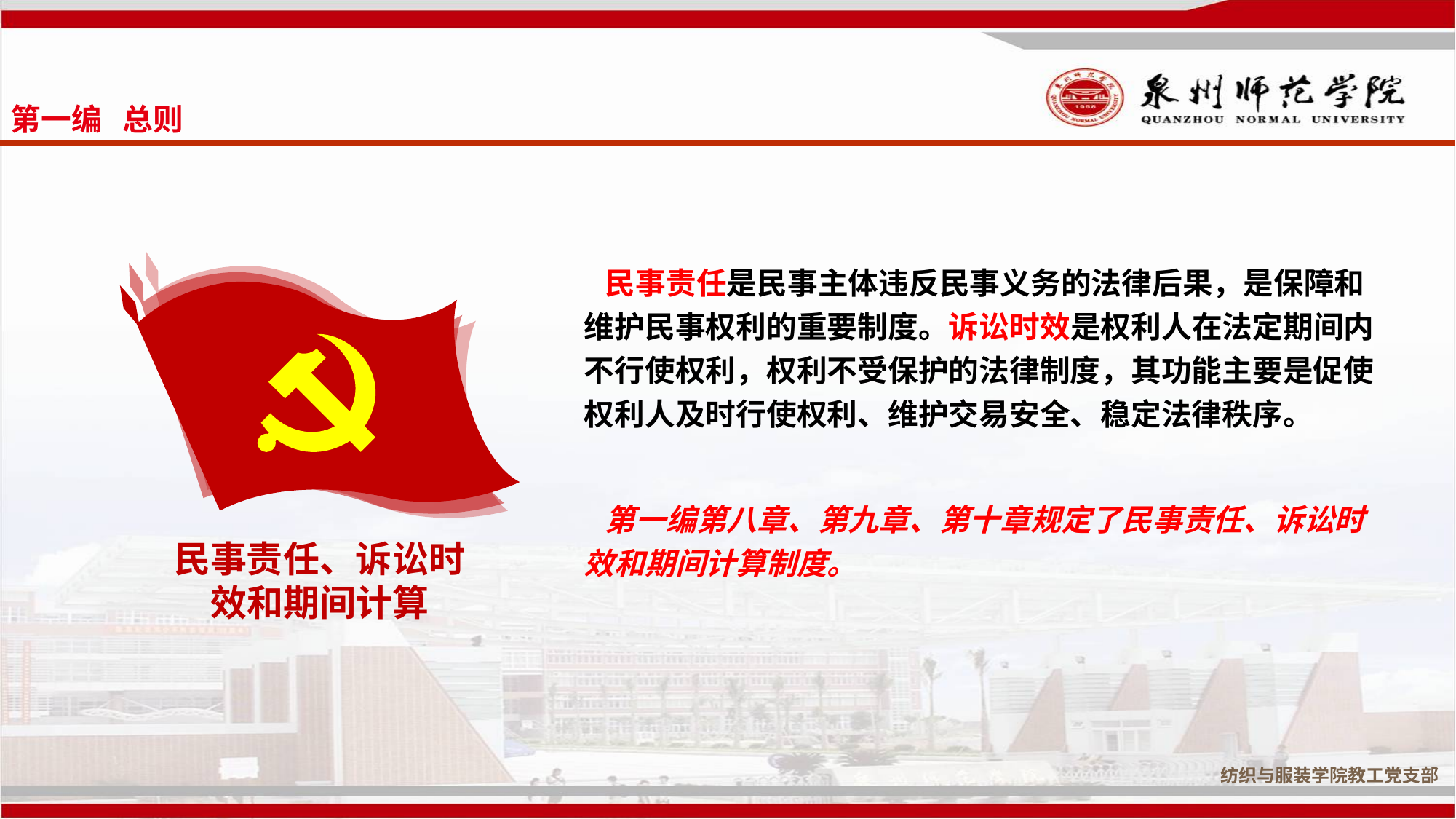

第一编   总则
  民事责任是民事主体违反民事义务的法律后果，是保障和维护民事权利的重要制度。诉讼时效是权利人在法定期间内不行使权利，权利不受保护的法律制度，其功能主要是促使权利人及时行使权利、维护交易安全、稳定法律秩序。

  第一编第八章、第九章、第十章规定了民事责任、诉讼时效和期间计算制度。

民事责任、诉讼时效和期间计算
纺织与服装学院教工党支部